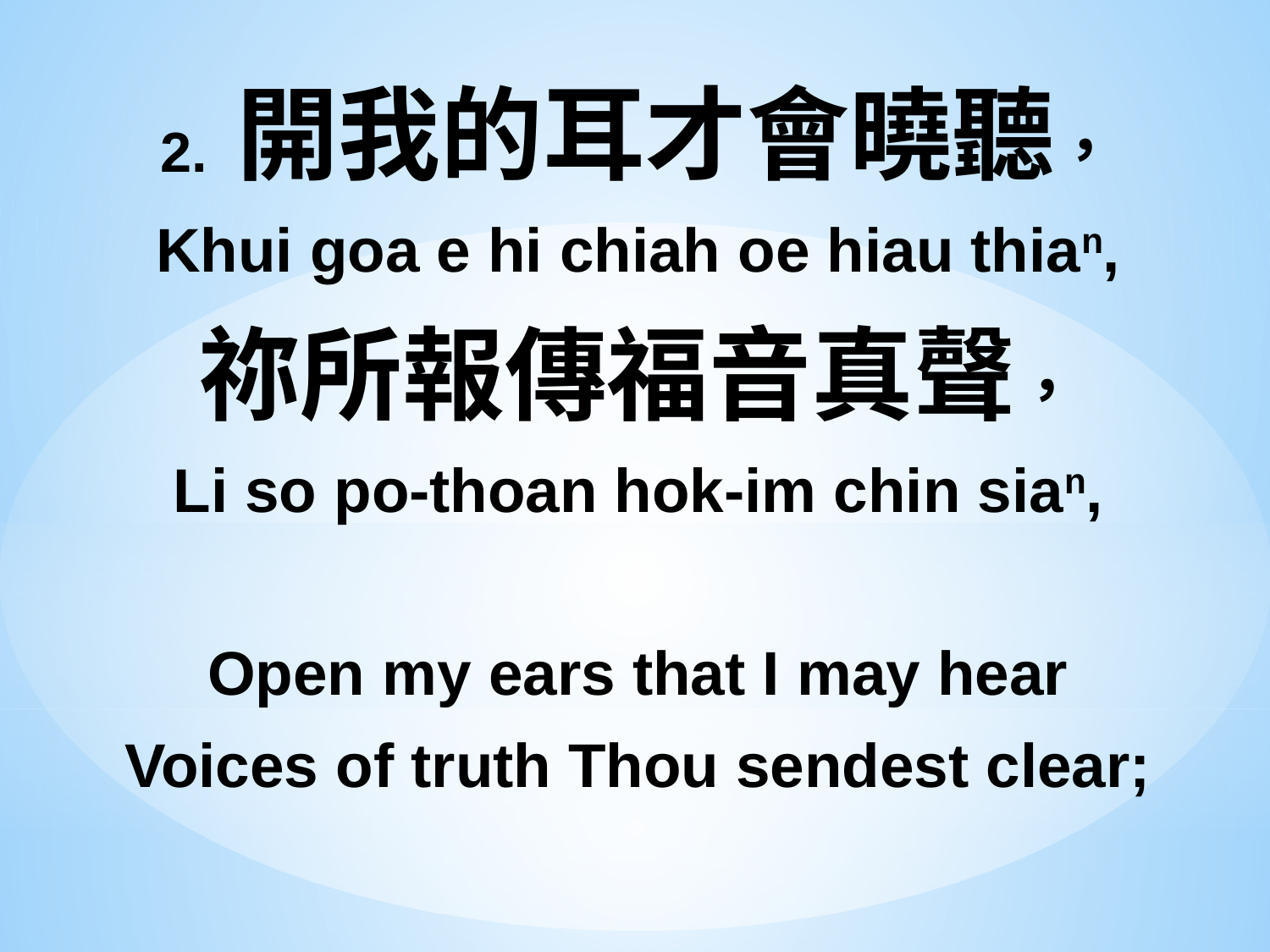

2. 開我的耳才會曉聽，
Khui goa e hi chiah oe hiau thian,
祢所報傳福音真聲，
Li so po-thoan hok-im chin sian,

Open my ears that I may hear
Voices of truth Thou sendest clear;